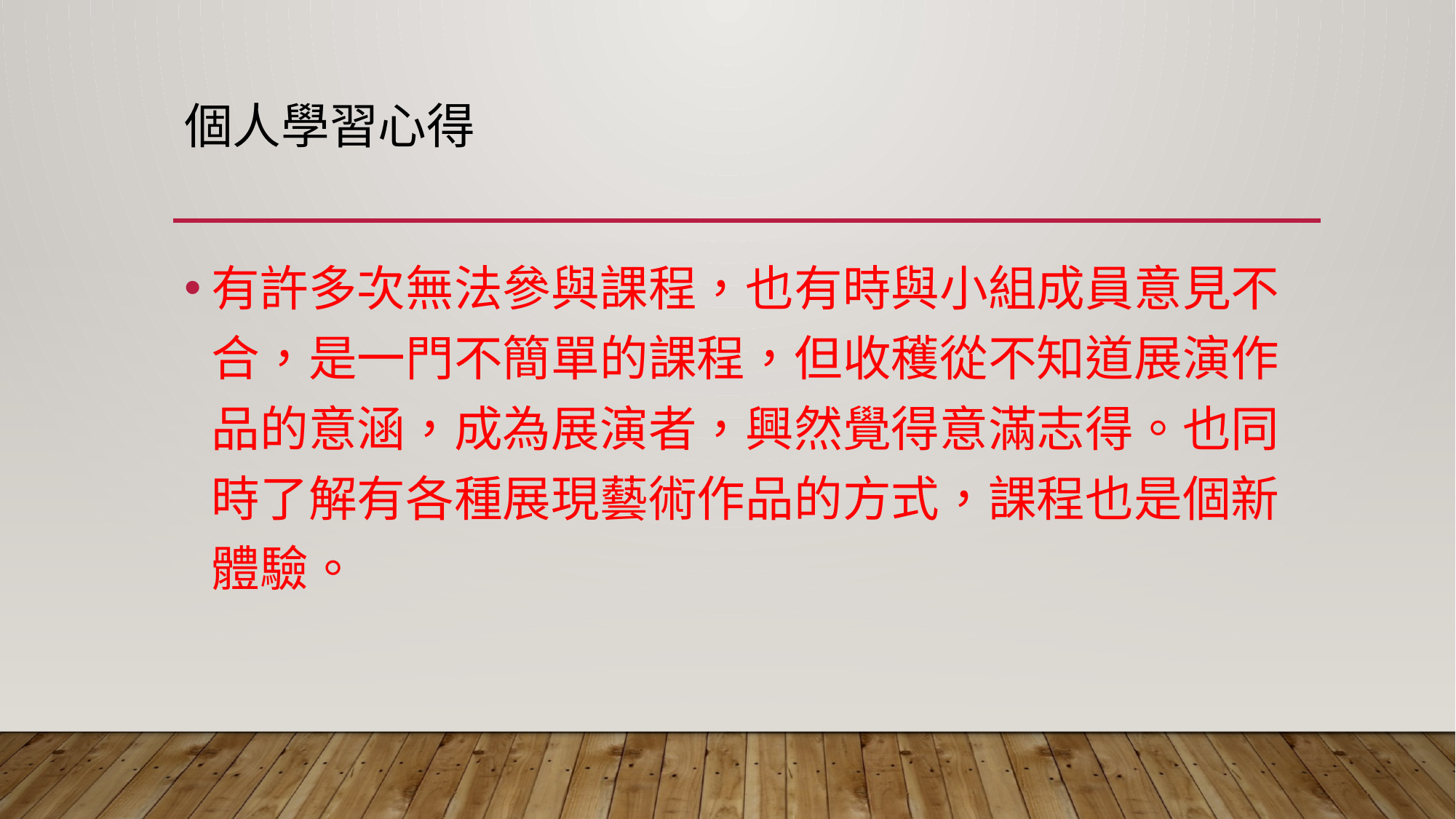

# 個人學習心得
有許多次無法參與課程，也有時與小組成員意見不合，是一門不簡單的課程，但收穫從不知道展演作品的意涵，成為展演者，興然覺得意滿志得。也同時了解有各種展現藝術作品的方式，課程也是個新體驗。